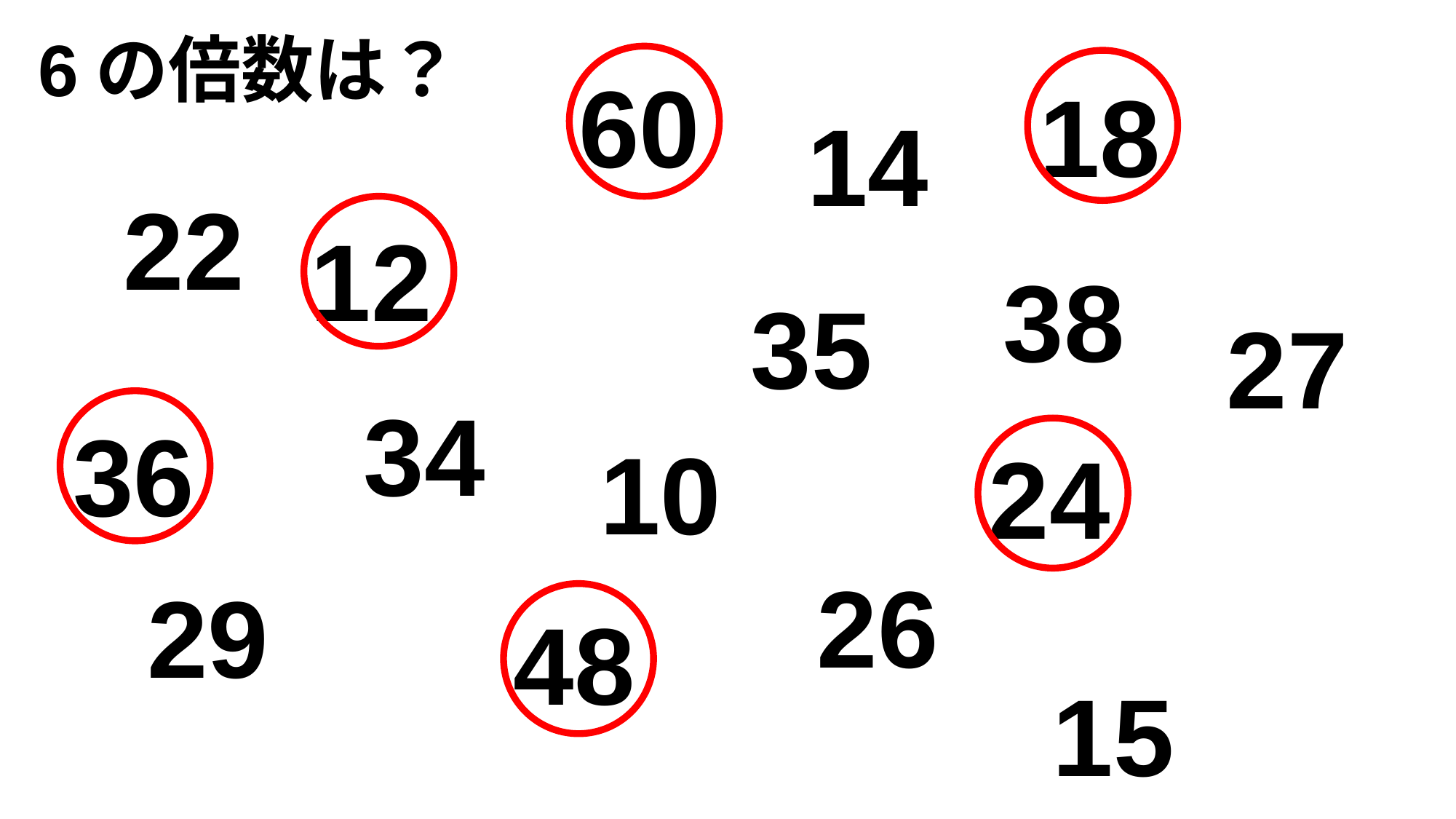

6の倍数は？

60
18
14
22

12
38
35
27
34

36

10
24
26
29

48
15